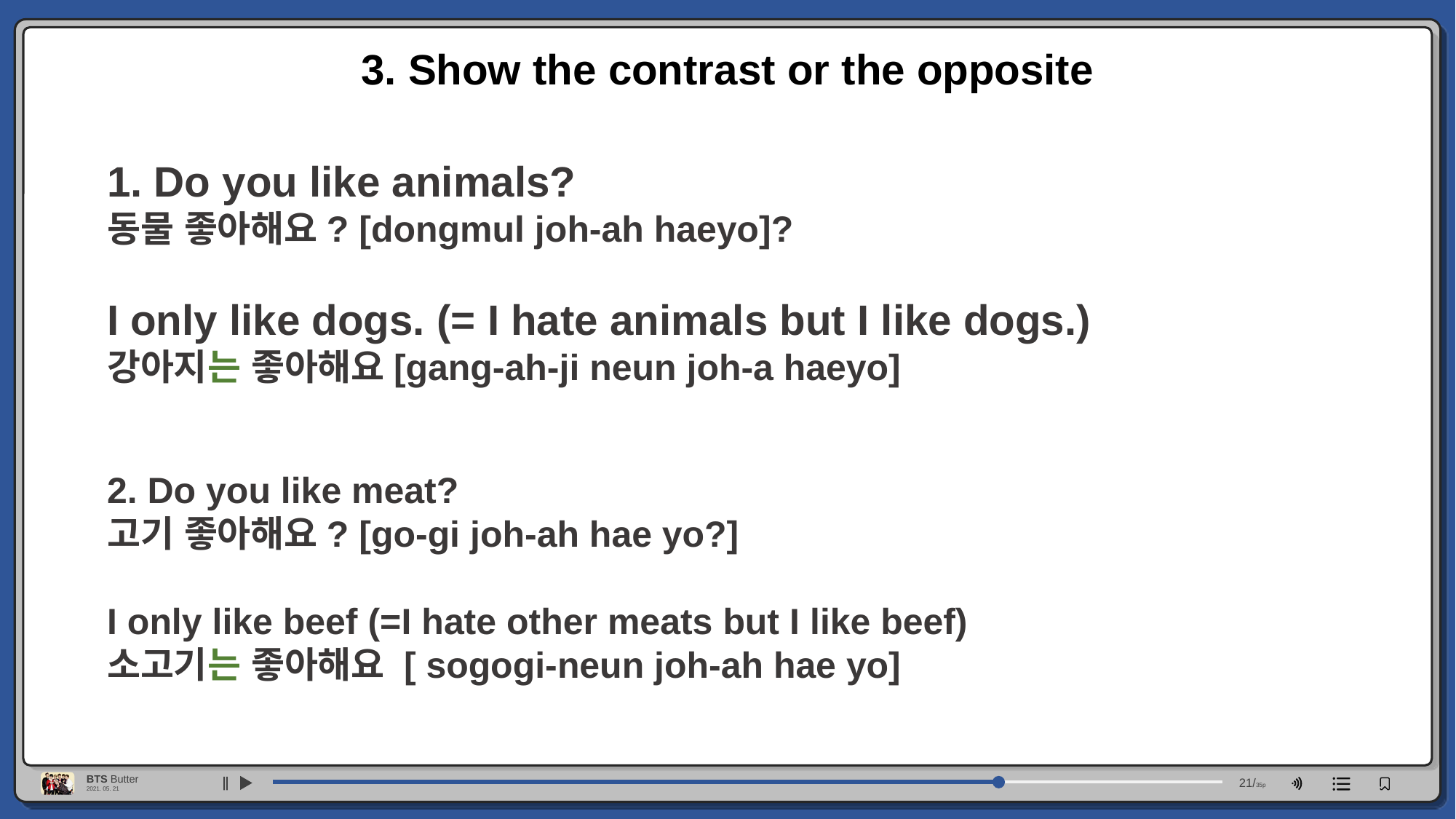

3. Show the contrast or the opposite
BTS Butter
2021. 05. 21
21/35p

1. Do you like animals?
동물 좋아해요? [dongmul joh-ah haeyo]?

I only like dogs. (= I hate animals but I like dogs.)
강아지는 좋아해요[gang-ah-ji neun joh-a haeyo]
2. Do you like meat?
고기 좋아해요? [go-gi joh-ah hae yo?]

I only like beef (=I hate other meats but I like beef)
소고기는 좋아해요 [ sogogi-neun joh-ah hae yo]